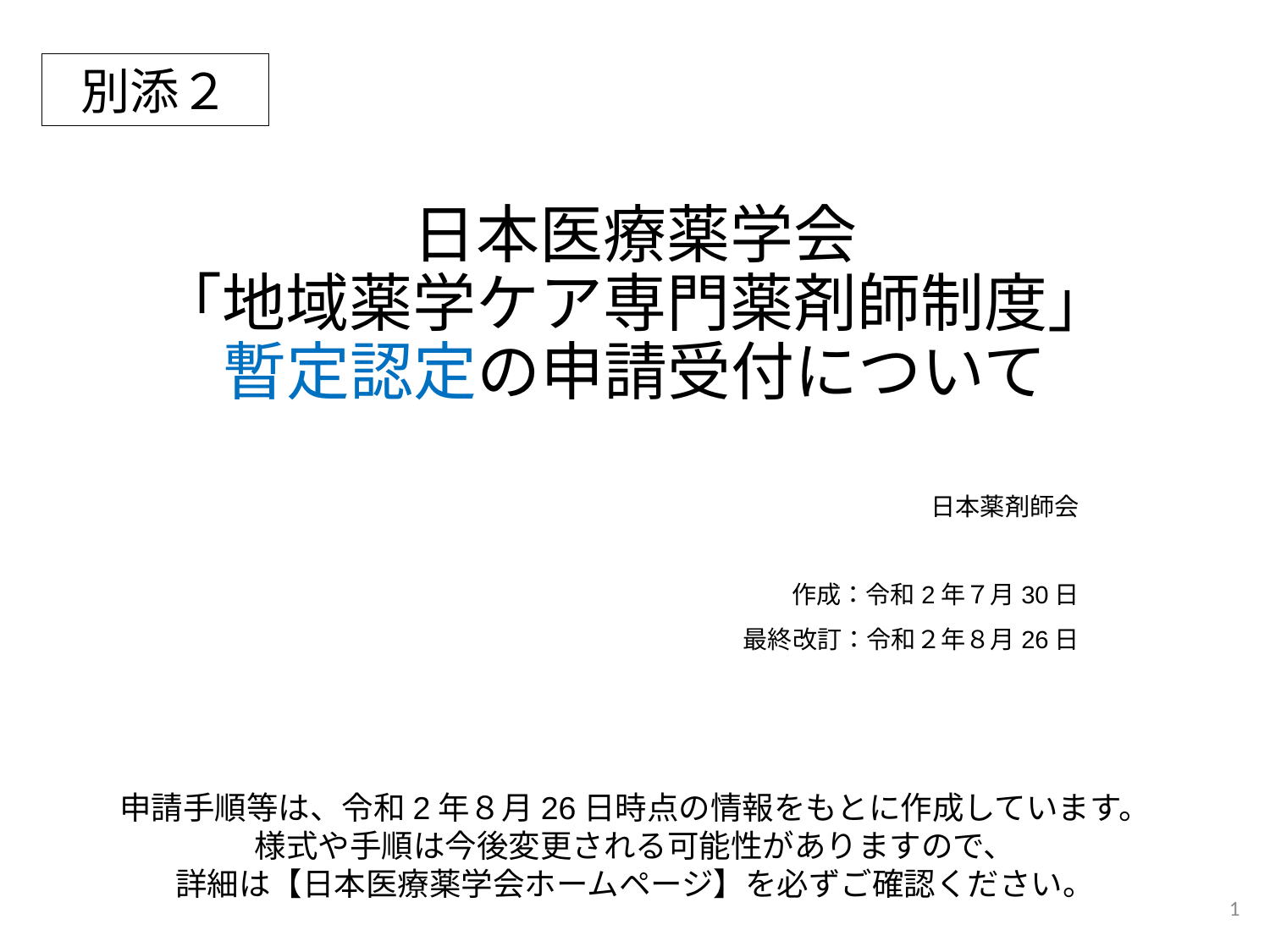

別添２
# 日本医療薬学会 「地域薬学ケア専門薬剤師制度」 暫定認定の申請受付について

日本薬剤師会

作成：令和2年７月30日
最終改訂：令和２年８月26日
申請手順等は、令和2年８月26日時点の情報をもとに作成しています。
様式や手順は今後変更される可能性がありますので、
詳細は【日本医療薬学会ホームページ】を必ずご確認ください。
1